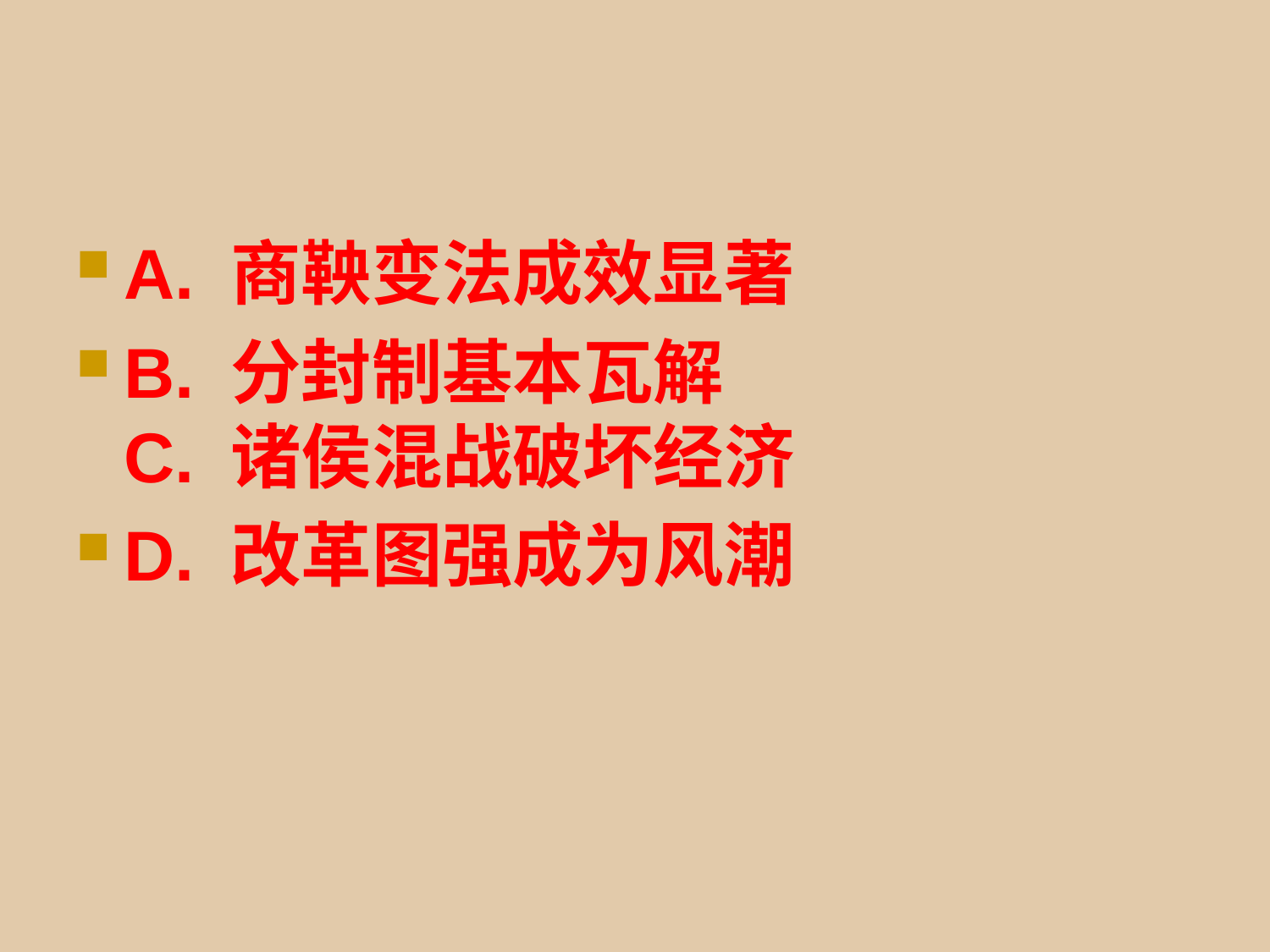

#
A. 商鞅变法成效显著
B. 分封制基本瓦解
C. 诸侯混战破坏经济
D. 改革图强成为风潮